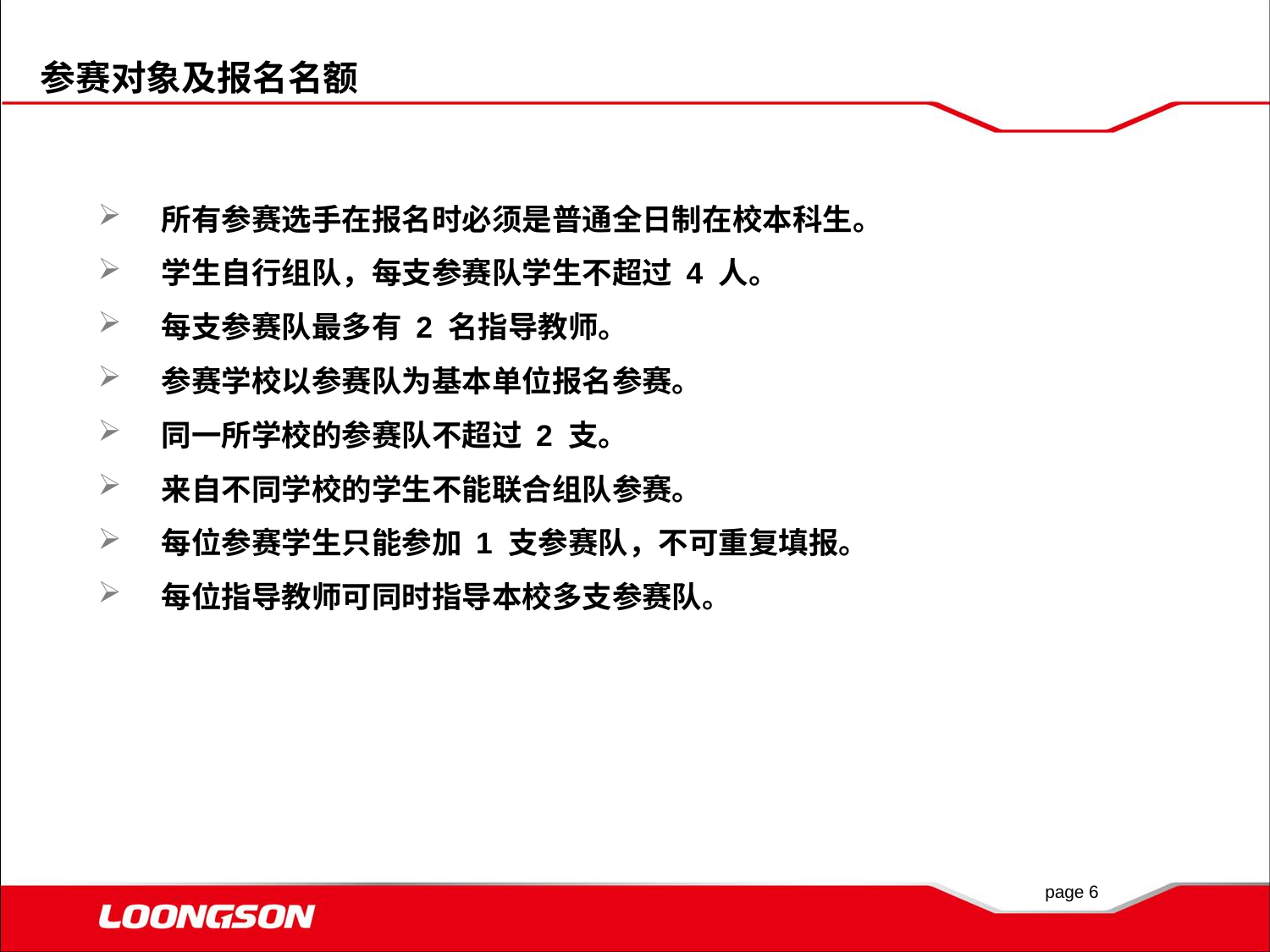

参赛对象及报名名额
所有参赛选手在报名时必须是普通全日制在校本科生。
学生自行组队，每支参赛队学生不超过 4 人。
每支参赛队最多有 2 名指导教师。
参赛学校以参赛队为基本单位报名参赛。
同一所学校的参赛队不超过 2 支。
来自不同学校的学生不能联合组队参赛。
每位参赛学生只能参加 1 支参赛队，不可重复填报。
每位指导教师可同时指导本校多支参赛队。
page 6